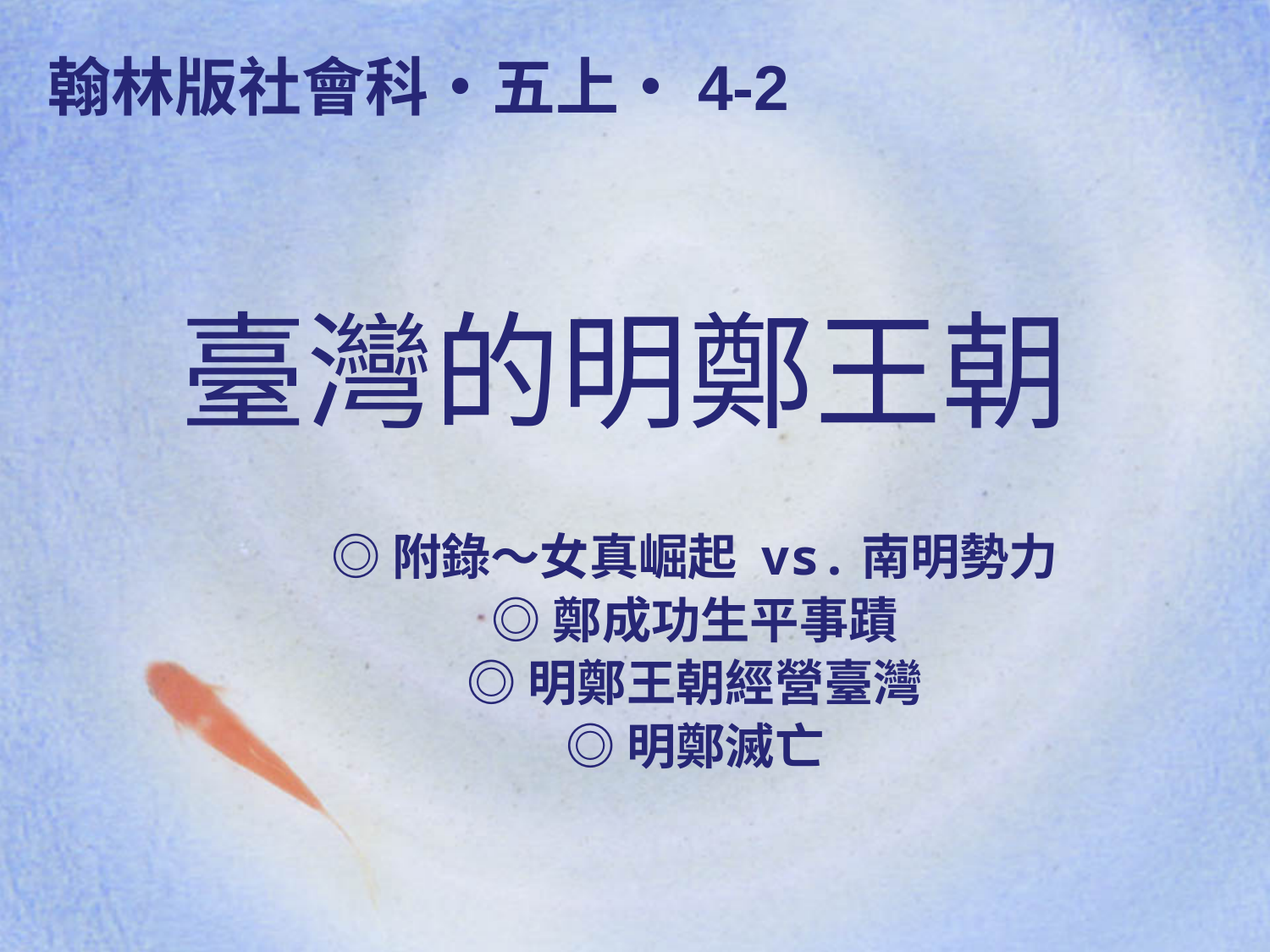

翰林版社會科•五上•4-2
臺灣的明鄭王朝
◎附錄～女真崛起 vs.南明勢力
◎鄭成功生平事蹟
◎明鄭王朝經營臺灣
◎明鄭滅亡